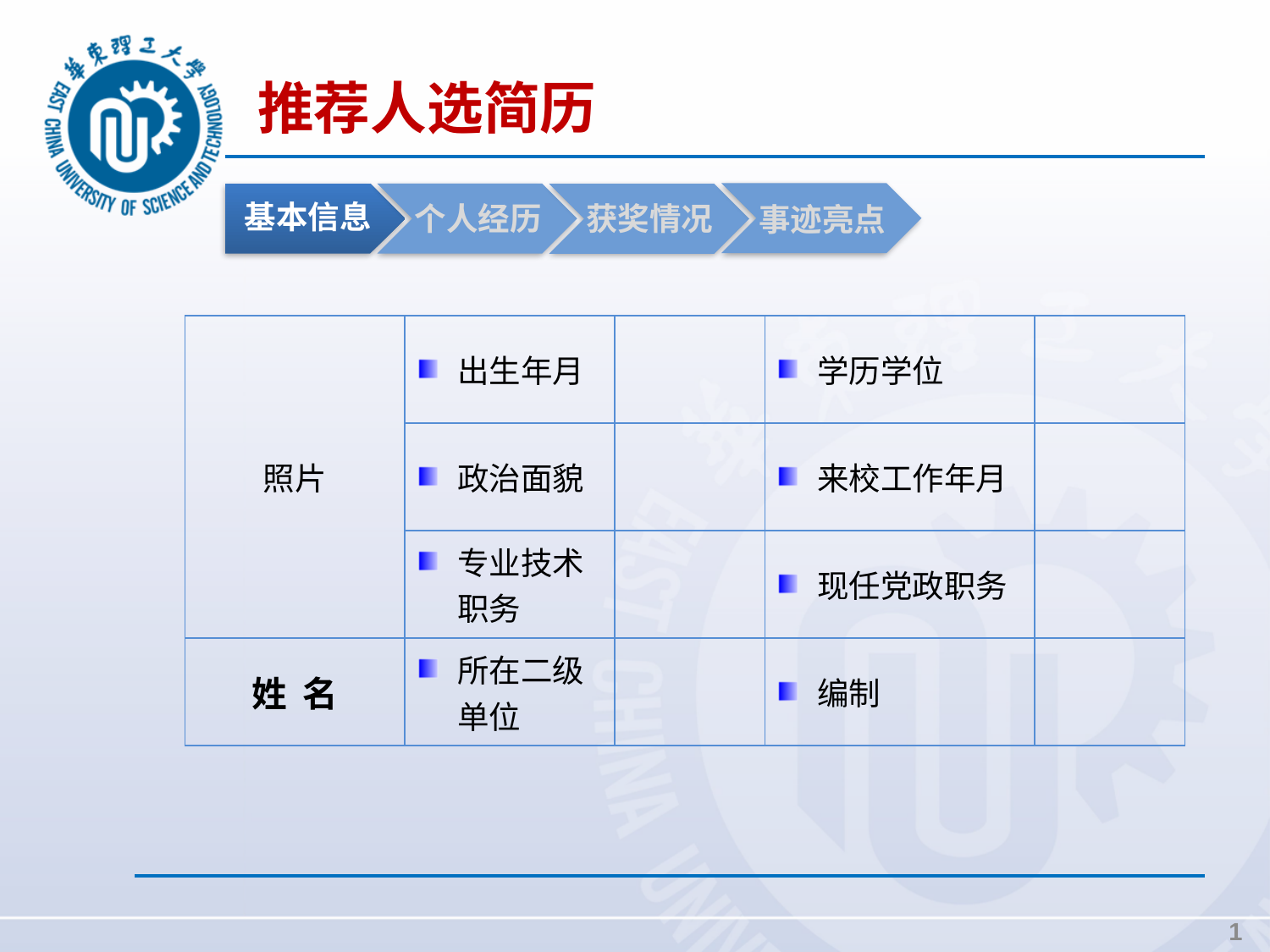

推荐人选简历

基本信息
个人经历
获奖情况
事迹亮点
| 照片 | 出生年月 |  | 学历学位 |  |
| --- | --- | --- | --- | --- |
|  | 政治面貌 |  | 来校工作年月 |  |
|  | 专业技术职务 |  | 现任党政职务 |  |
| 姓 名 | 所在二级单位 |  | 编制 |  |
1